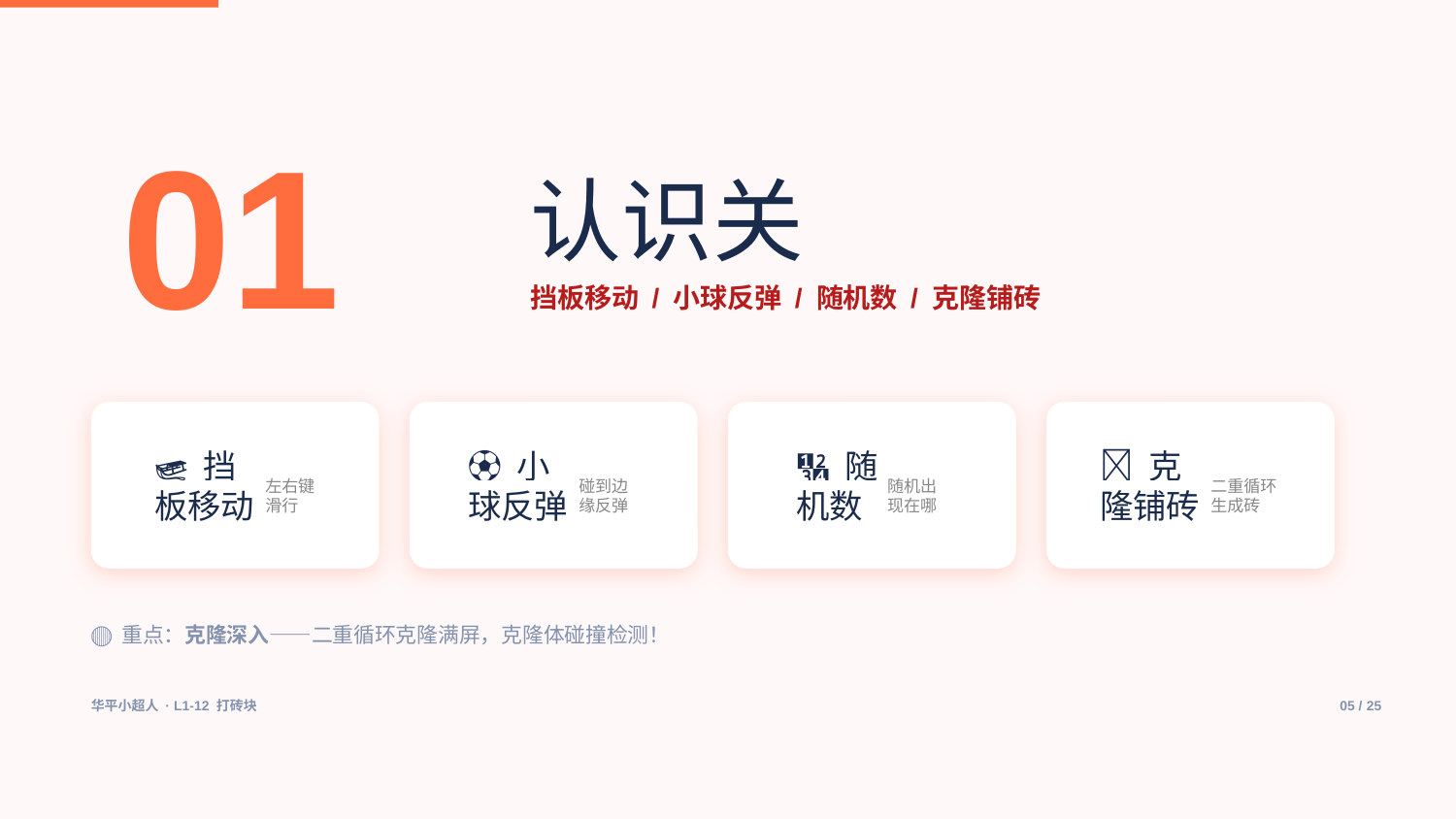

01
认识关
挡板移动 / 小球反弹 / 随机数 / 克隆铺砖

🛷 挡板移动
⚽ 小球反弹
🔢 随机数
🧱 克隆铺砖
左右键滑行
碰到边缘反弹
随机出现在哪
二重循环生成砖
🔴 重点：克隆深入——二重循环克隆满屏，克隆体碰撞检测！
华平小超人 · L1-12 打砖块
05 / 25